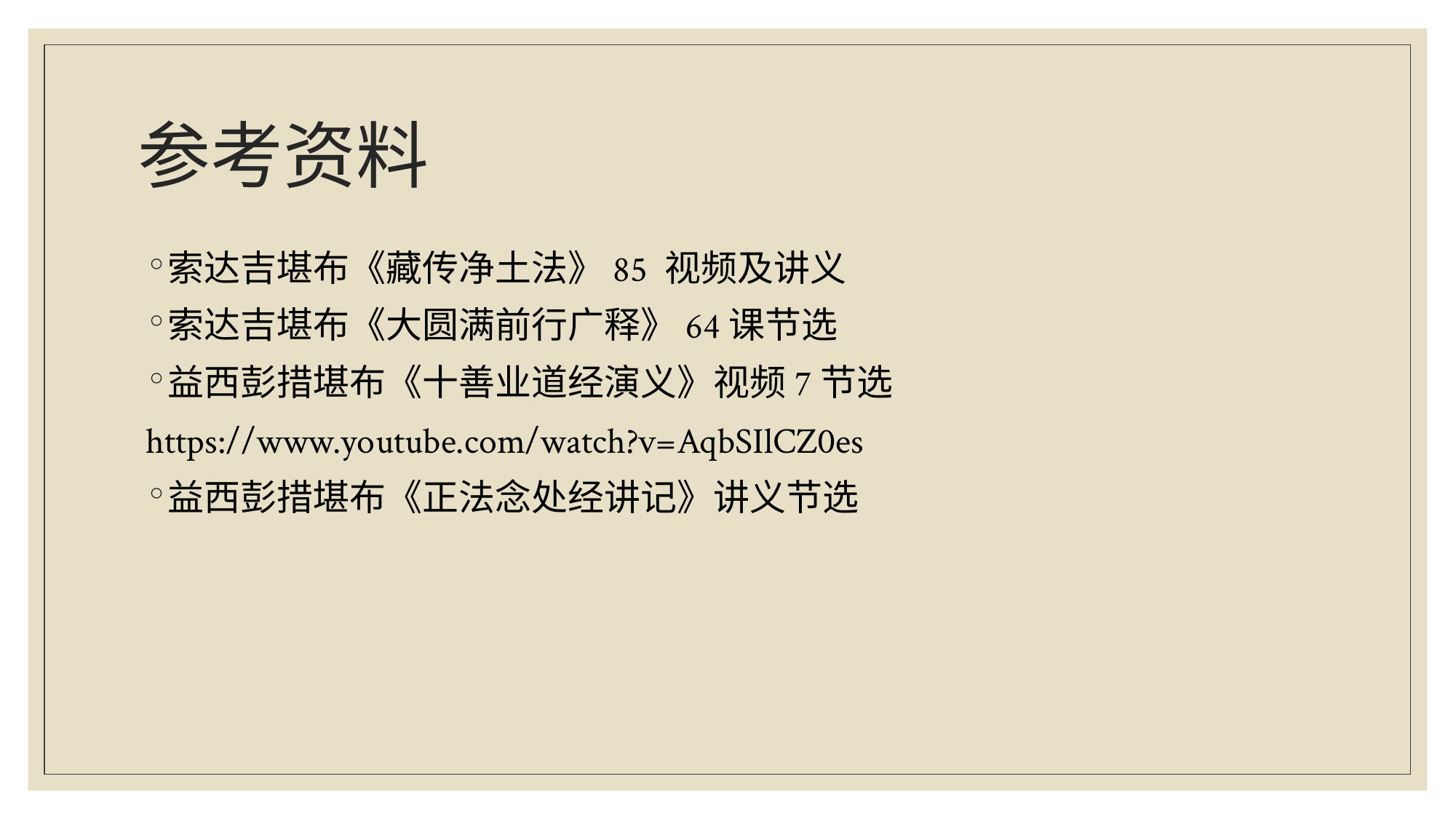

# 参考资料
索达吉堪布《藏传净土法》85 视频及讲义
索达吉堪布《大圆满前行广释》64课节选
益西彭措堪布《十善业道经演义》视频7节选
https://www.youtube.com/watch?v=AqbSIlCZ0es
益西彭措堪布《正法念处经讲记》讲义节选